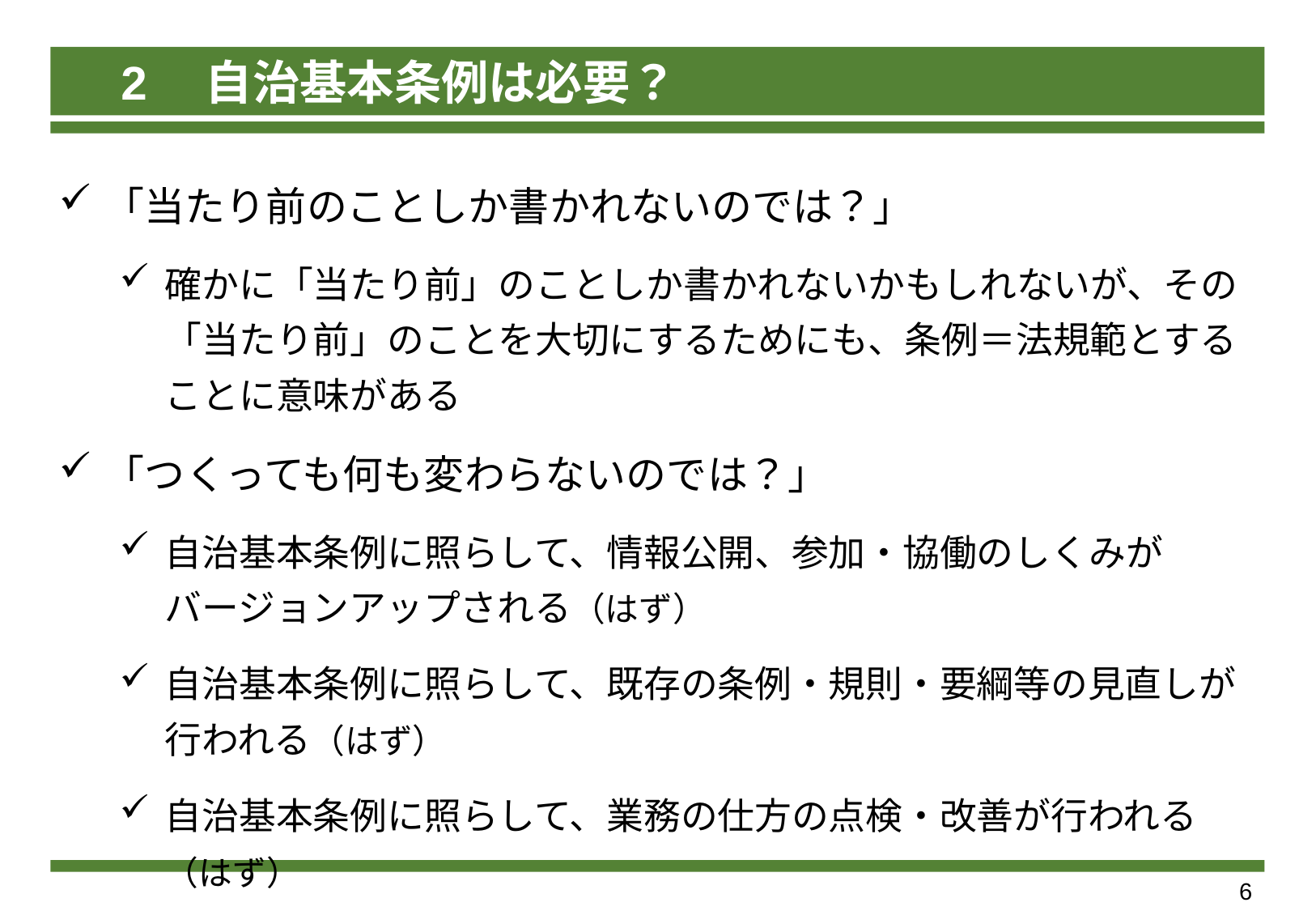

2　自治基本条例は必要？

「当たり前のことしか書かれないのでは？」
確かに「当たり前」のことしか書かれないかもしれないが、その
「当たり前」のことを大切にするためにも、条例＝法規範とする
ことに意味がある
「つくっても何も変わらないのでは？」
自治基本条例に照らして、情報公開、参加・協働のしくみが
バージョンアップされる（はず）
自治基本条例に照らして、既存の条例・規則・要綱等の見直しが
行われる（はず）
自治基本条例に照らして、業務の仕方の点検・改善が行われる（はず）

6